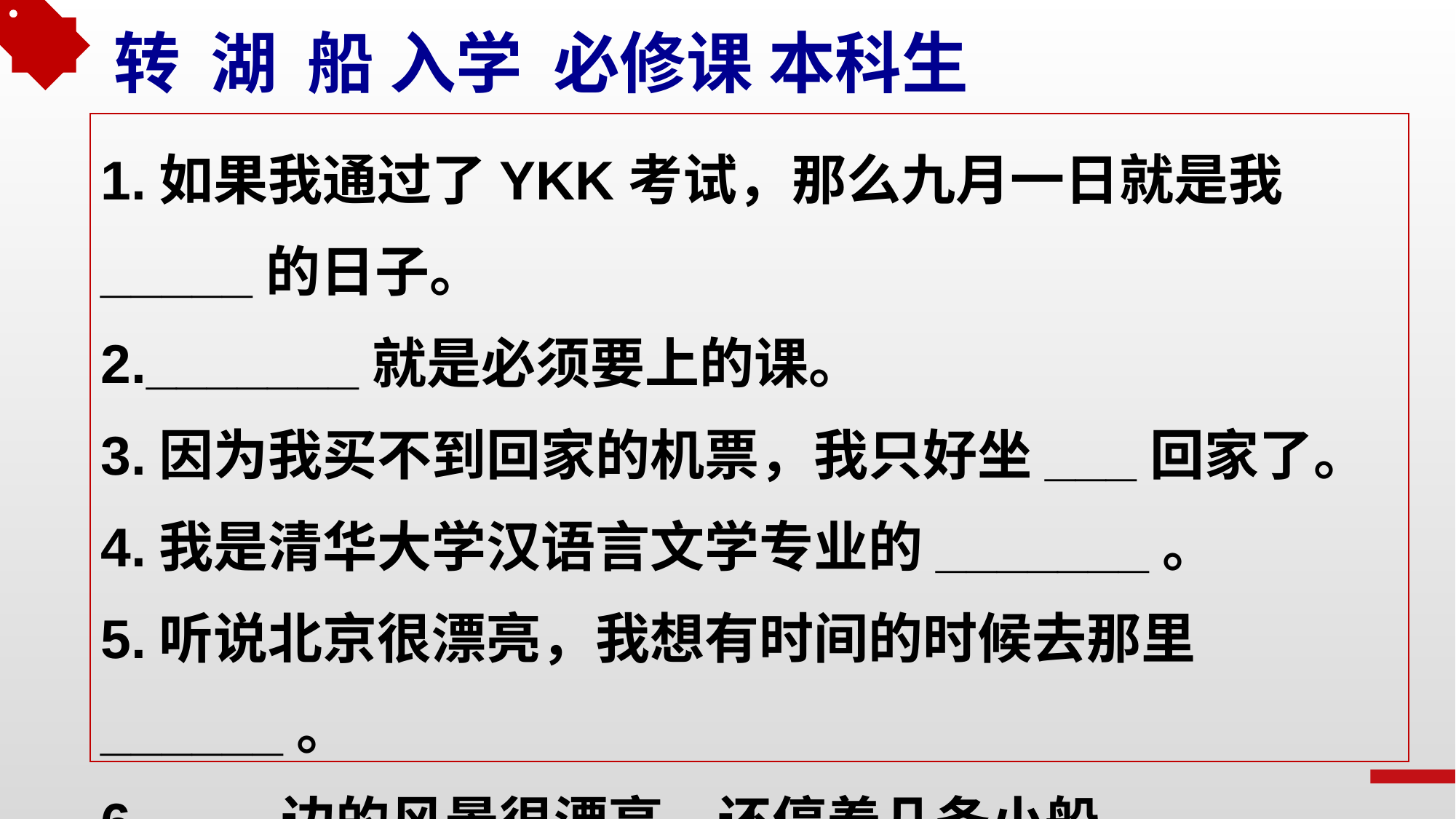

转  湖  船 入学  必修课 本科生

1.如果我通过了YKK考试，那么九月一日就是我_____的日子。
2._______就是必须要上的课。
3.因为我买不到回家的机票，我只好坐___回家了。
4.我是清华大学汉语言文学专业的_______。
5.听说北京很漂亮，我想有时间的时候去那里______。
6.____边的风景很漂亮，还停着几条小船。